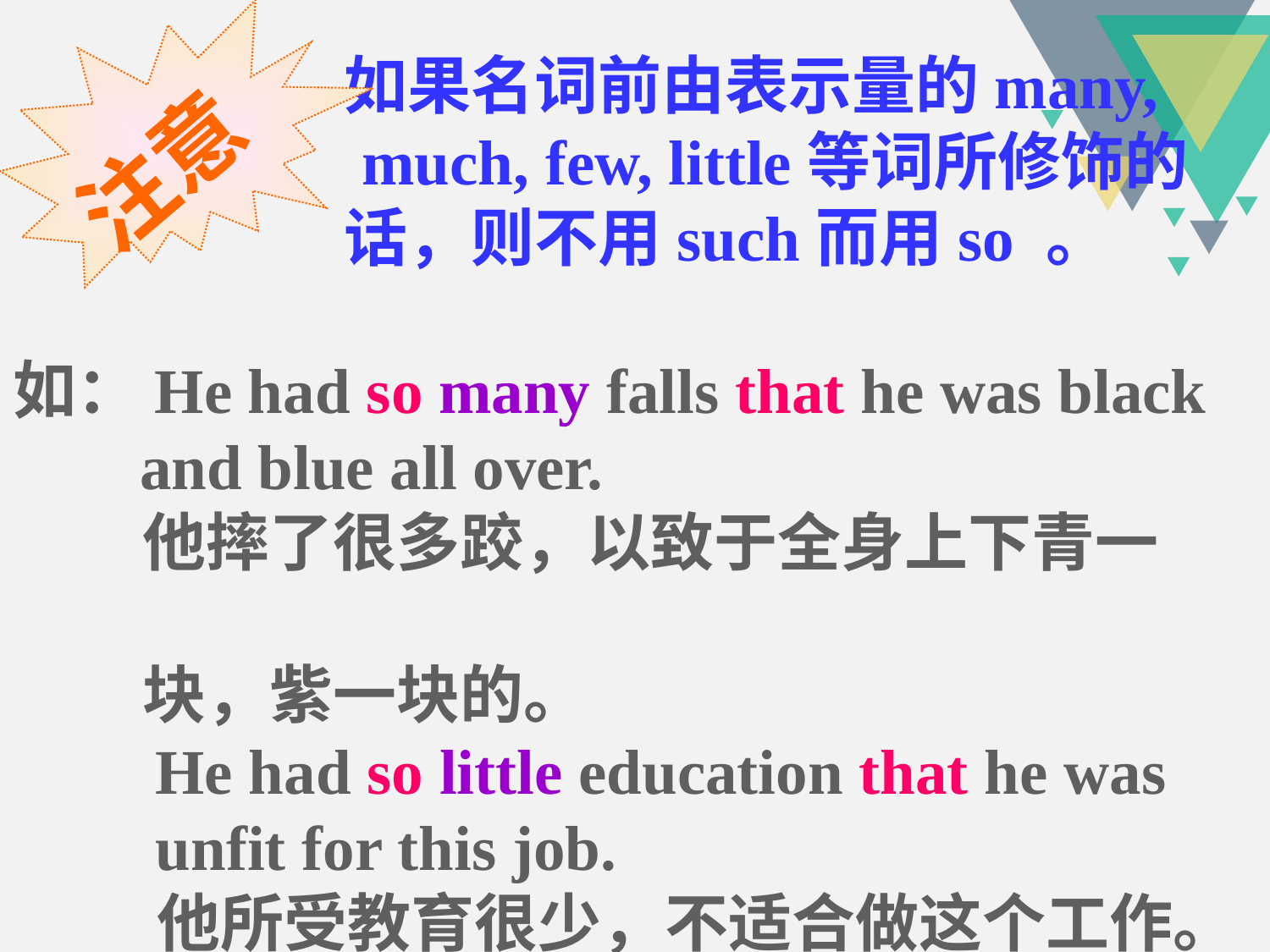

注意
                      如果名词前由表示量的many,
                      much, few, little等词所修饰的
                      话，则不用such而用so 。

如：He had so many falls that he was black
        and blue all over.
        他摔了很多跤，以致于全身上下青一
        块，紫一块的。
         He had so little education that he was
         unfit for this job.
         他所受教育很少，不适合做这个工作。